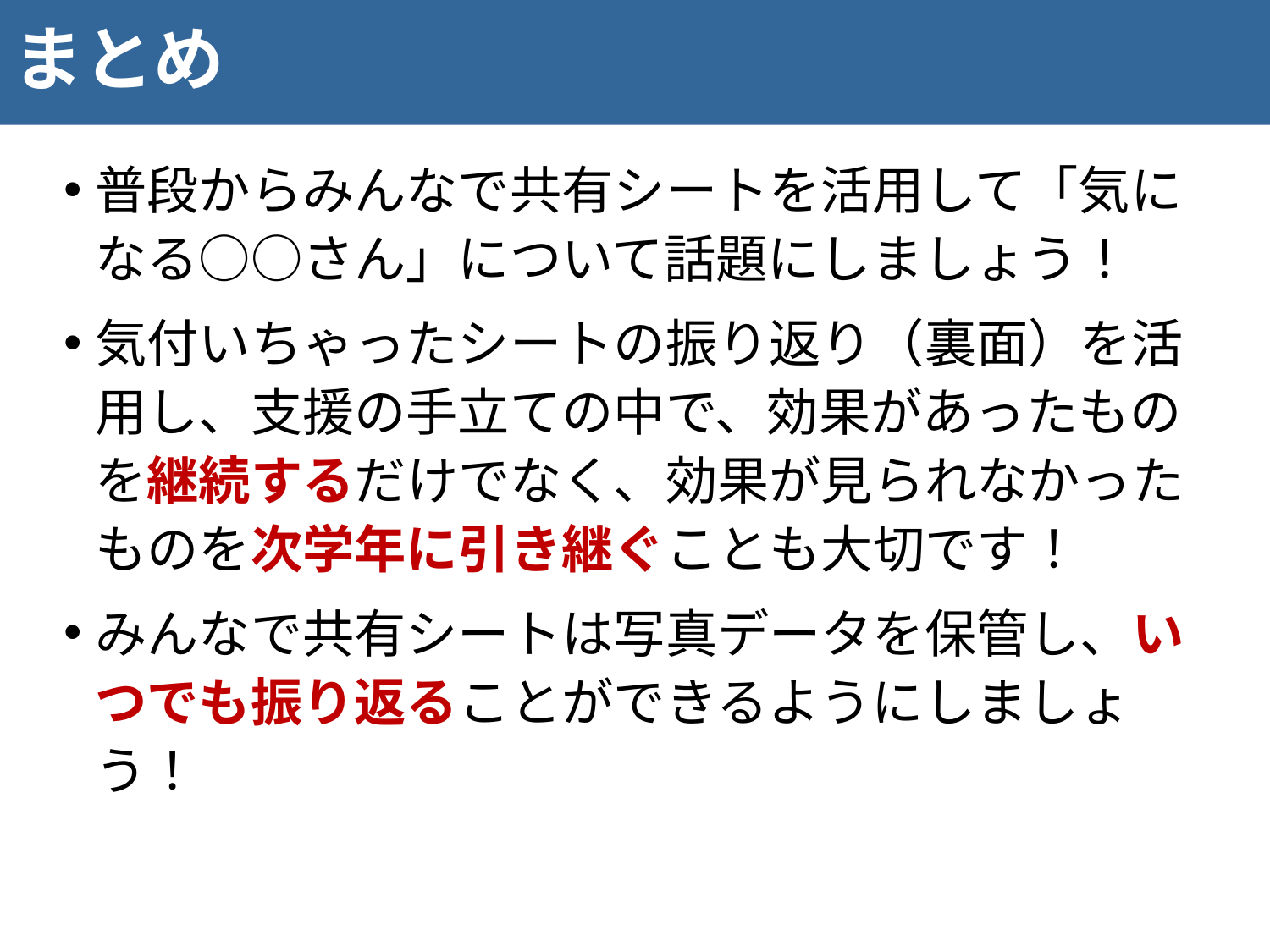

# まとめ
普段からみんなで共有シートを活用して「気になる○○さん」について話題にしましょう！
気付いちゃったシートの振り返り（裏面）を活用し、支援の手立ての中で、効果があったものを継続するだけでなく、効果が見られなかったものを次学年に引き継ぐことも大切です！
みんなで共有シートは写真データを保管し、いつでも振り返ることができるようにしましょう！